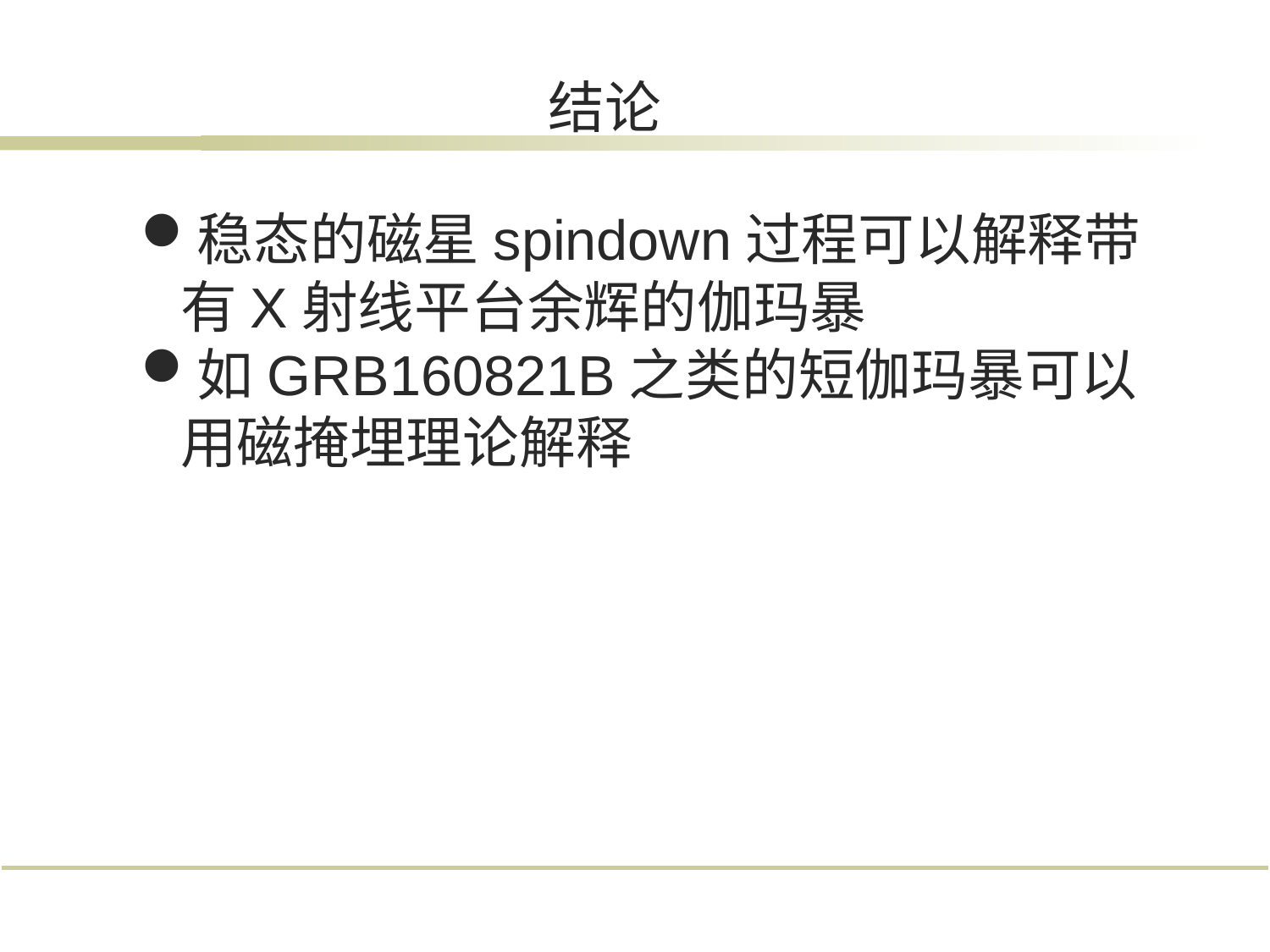

# 结论
稳态的磁星spindown过程可以解释带有X射线平台余辉的伽玛暴
如GRB160821B之类的短伽玛暴可以用磁掩埋理论解释

16